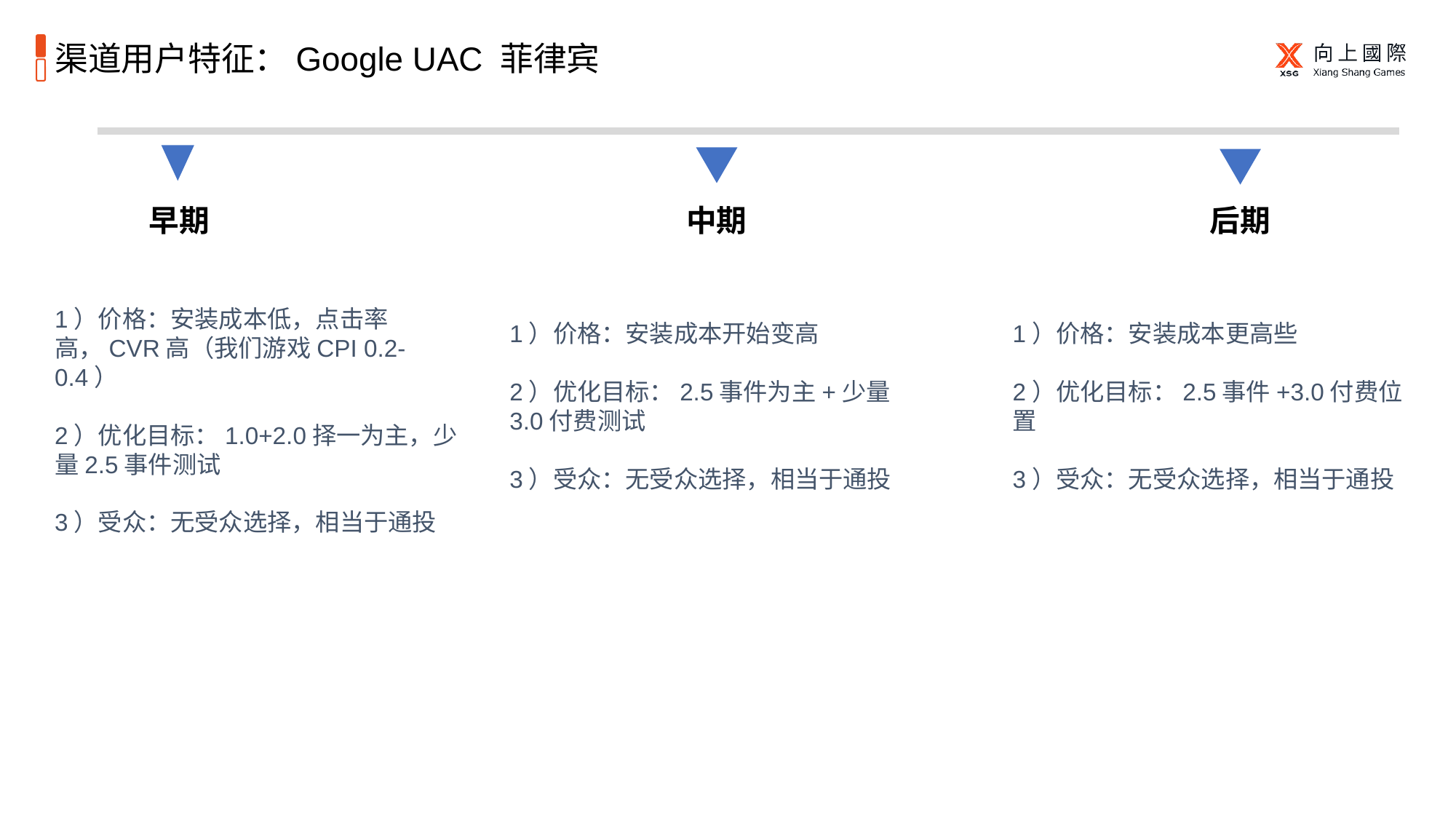

# 渠道用户特征：Google UAC 菲律宾

早期
中期
后期

1）价格：安装成本低，点击率高，CVR高（我们游戏CPI 0.2-0.4）

2）优化目标：1.0+2.0择一为主，少量2.5事件测试

3）受众：无受众选择，相当于通投

1）价格：安装成本开始变高

2）优化目标：2.5事件为主+少量3.0付费测试

3）受众：无受众选择，相当于通投

1）价格：安装成本更高些

2）优化目标：2.5事件+3.0付费位置

3）受众：无受众选择，相当于通投